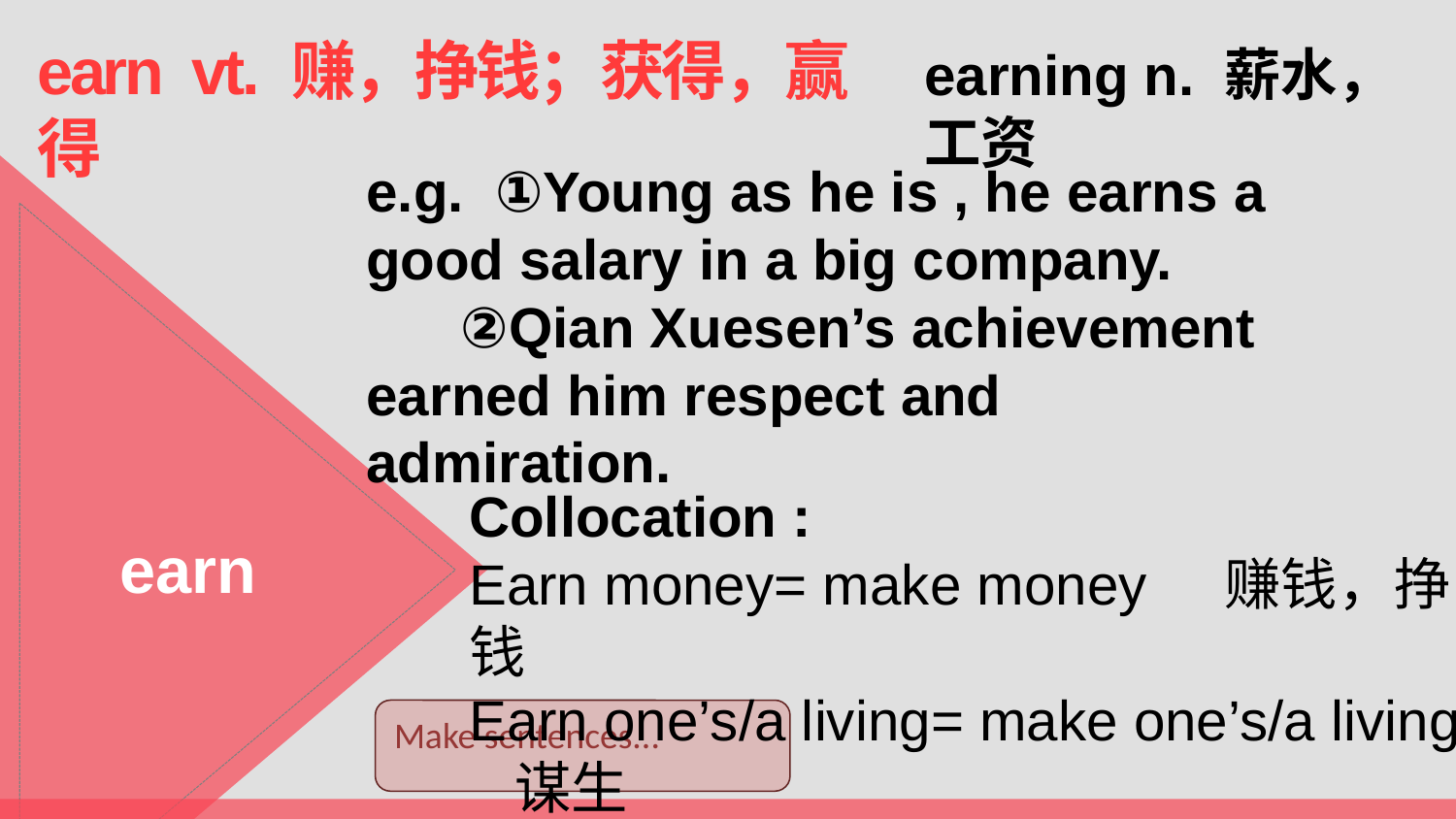

earn  vt. 赚，挣钱；获得，赢得
earning n. 薪水，工资
e.g.  ①Young as he is , he earns a good salary in a big company.
      ②Qian Xuesen’s achievement earned him respect and admiration.

Collocation :
Earn money= make money    赚钱，挣钱
Earn one’s/a living= make one’s/a living   谋生
earn
Make sentences...